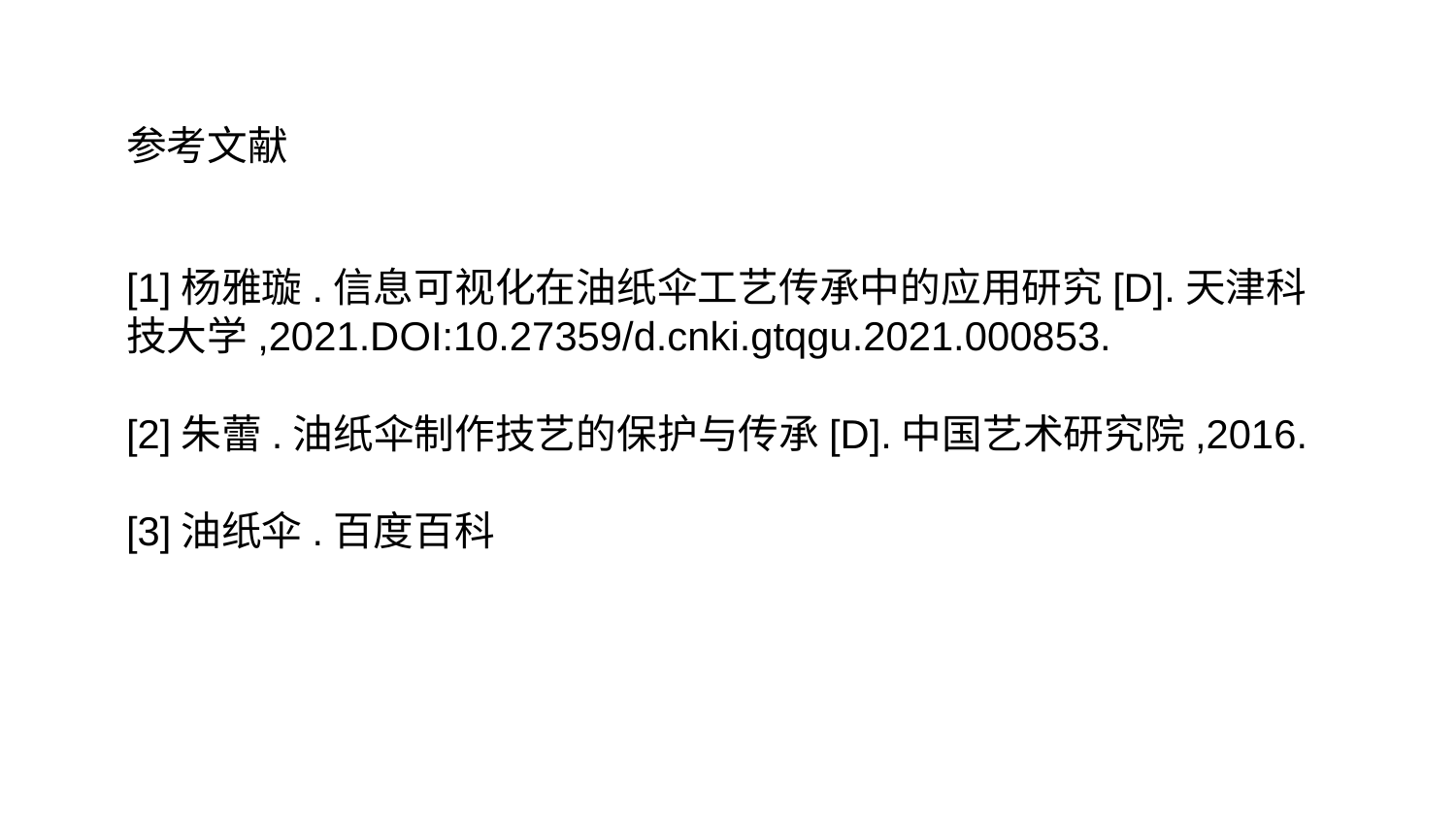

参考文献
[1]杨雅璇.信息可视化在油纸伞工艺传承中的应用研究[D].天津科技大学,2021.DOI:10.27359/d.cnki.gtqgu.2021.000853.

[2]朱蕾.油纸伞制作技艺的保护与传承[D].中国艺术研究院,2016.

[3]油纸伞.百度百科
春季最后一个节气
谷雨节气
谷雨是二十四节气的第六个节气，也是春季后一个节气，每年4月19日～21日时太阳到达黄经30°时为谷雨，源自古人“雨生百谷”之说。同时也是播种移苗、埯瓜点豆的最佳时节。